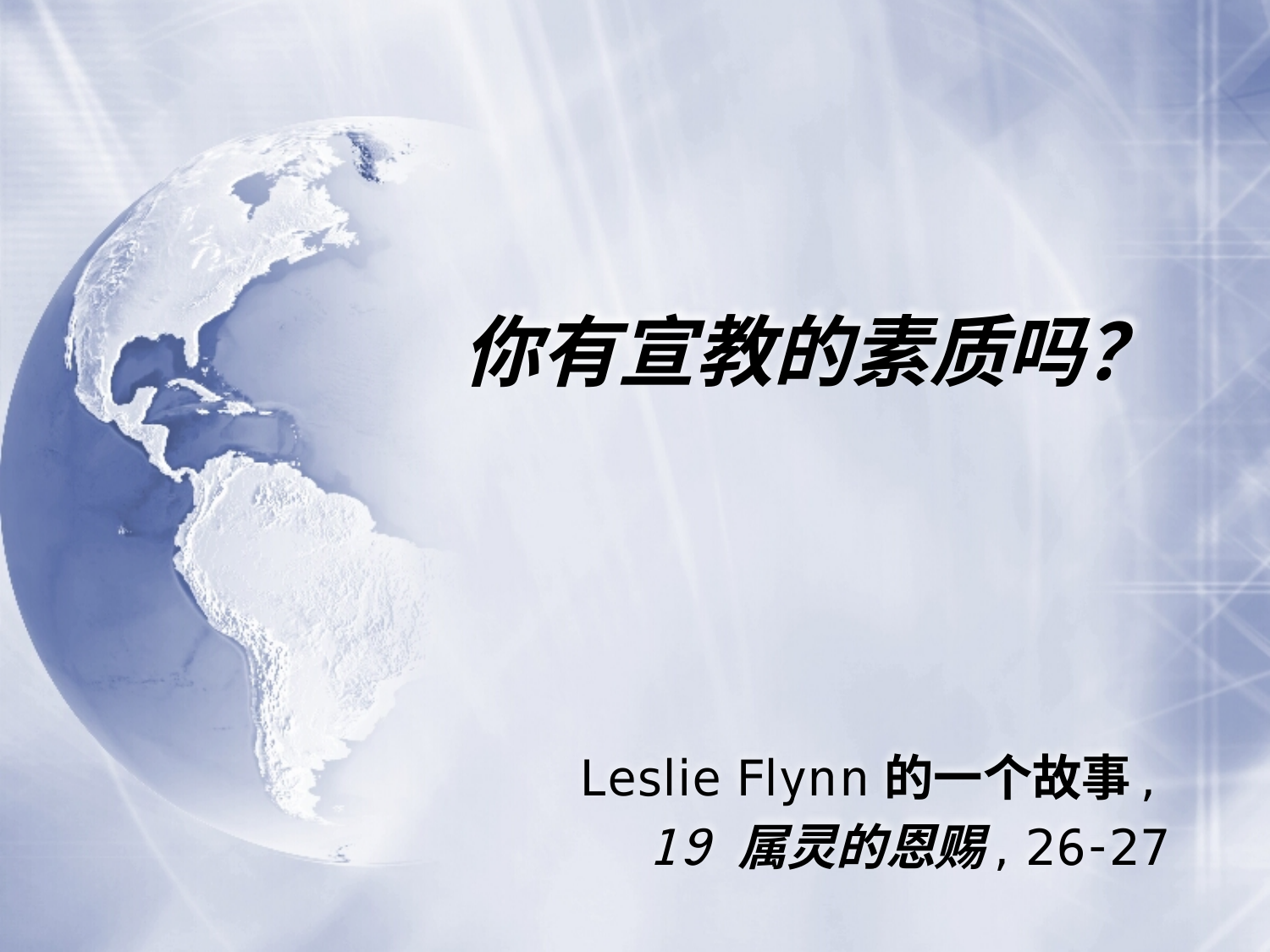

# 你有宣教的素质吗？
Leslie Flynn的一个故事,
19 属灵的恩赐, 26-27